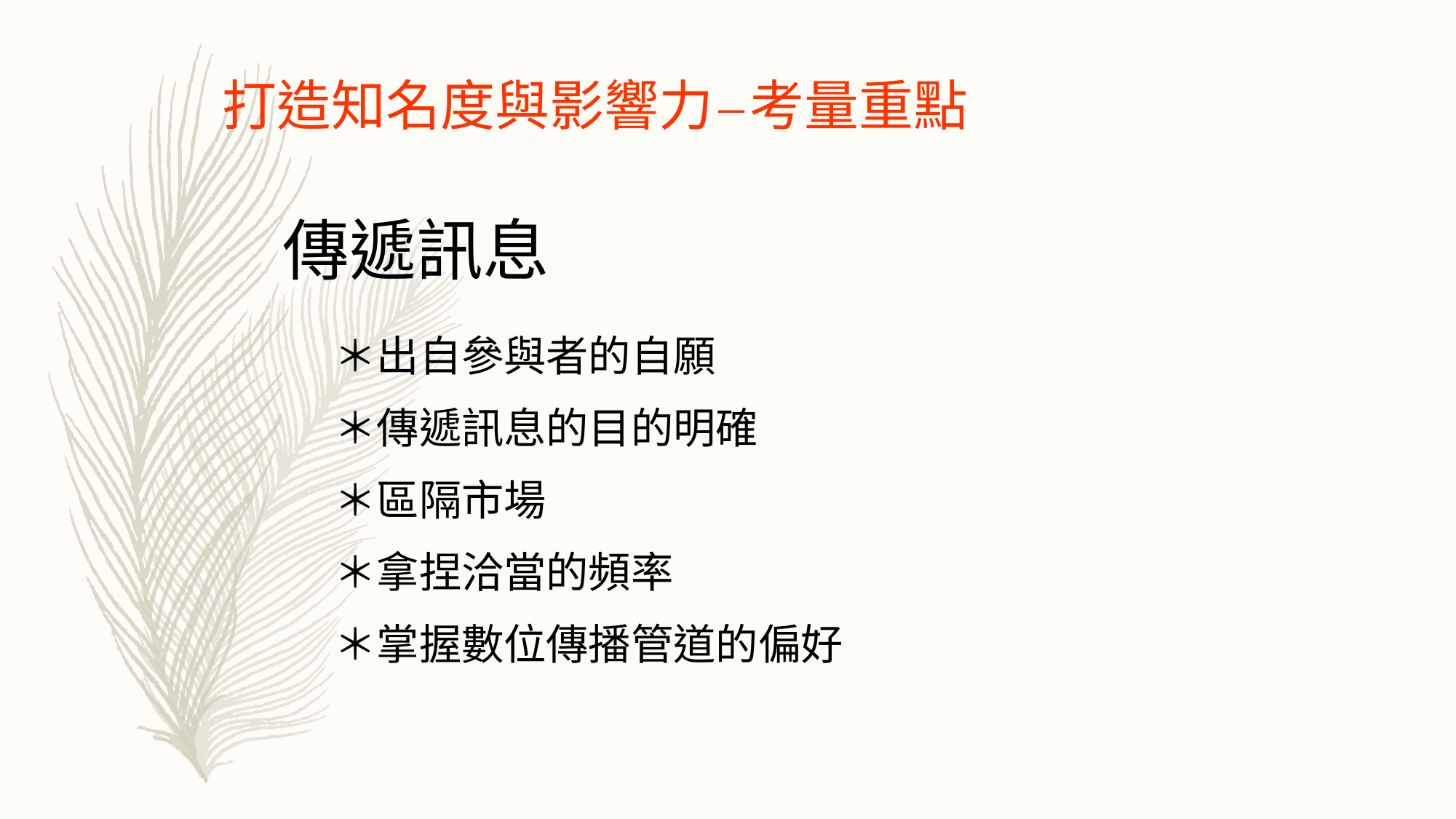

打造知名度與影響力－考量重點

傳遞訊息
＊出自參與者的自願
＊傳遞訊息的目的明確
＊區隔市場
＊拿捏洽當的頻率
＊掌握數位傳播管道的偏好